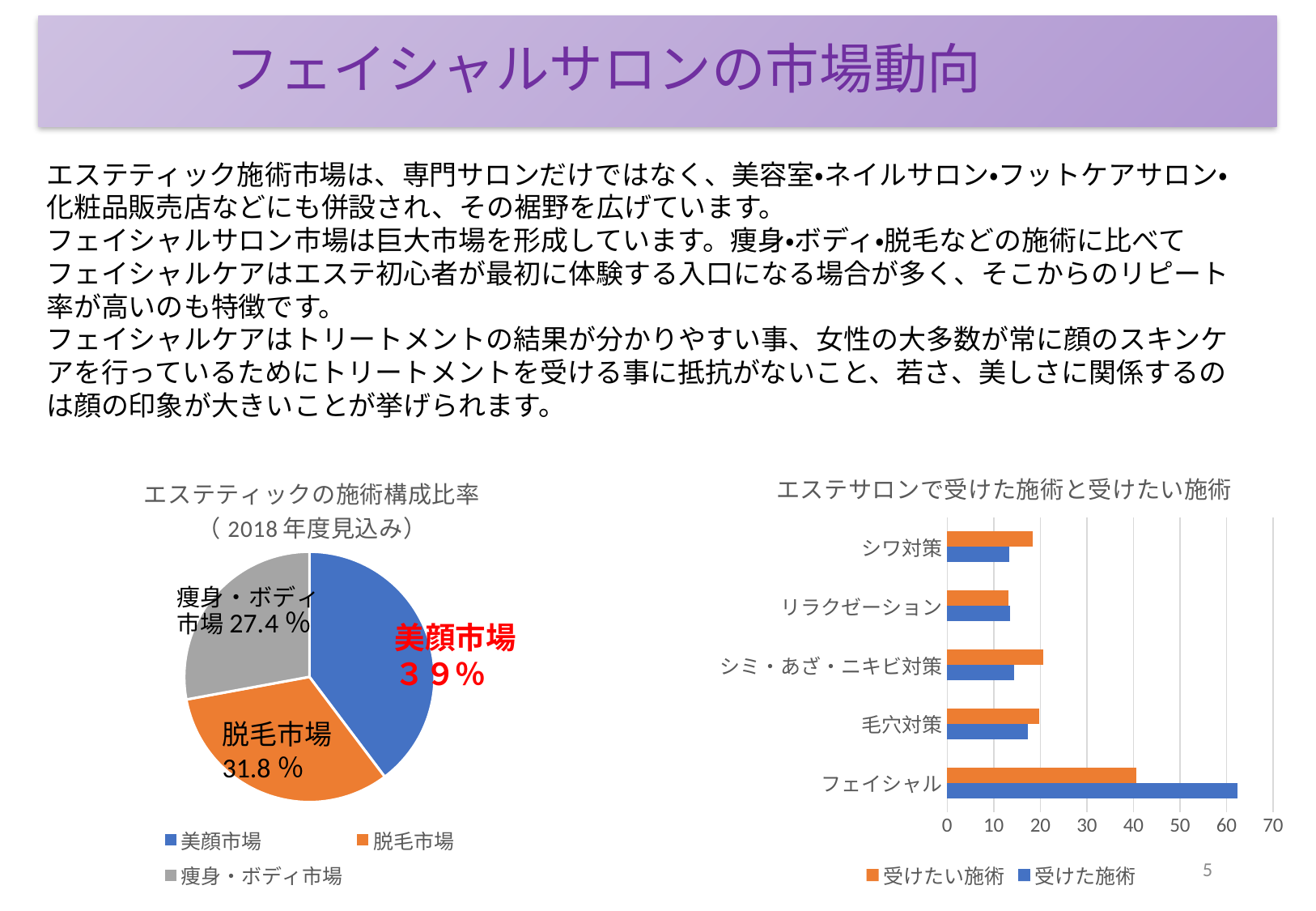

フェイシャルサロンの市場動向
エステティック施術市場は、専門サロンだけではなく、美容室・ネイルサロン・フットケアサロン・化粧品販売店などにも併設され、その裾野を広げています。
フェイシャルサロン市場は巨大市場を形成しています。痩身・ボディ・脱毛などの施術に比べて
フェイシャルケアはエステ初心者が最初に体験する入口になる場合が多く、そこからのリピート率が高いのも特徴です。
フェイシャルケアはトリートメントの結果が分かりやすい事、女性の大多数が常に顔のスキンケアを行っているためにトリートメントを受ける事に抵抗がないこと、若さ、美しさに関係するのは顔の印象が大きいことが挙げられます。

### Chart: エステティックの施術構成比率
（2018年度見込み）

| Category | 売上高 |
|---|---|
| 美顔市場 | 0.39 |
| 脱毛市場 | 0.318 |
| 痩身・ボディ市場 | 0.274 |

### Chart: エステサロンで受けた施術と受けたい施術

| Category | 受けた施術 | 受けたい施術 |
|---|---|---|
| フェイシャル | 62.3 | 40.6 |
| 毛穴対策 | 17.4 | 19.7 |
| シミ・あざ・ニキビ対策 | 14.4 | 20.6 |
| リラクゼーション | 13.6 | 13.1 |
| シワ対策 | 13.3 | 18.4 |
美顔市場３９％
脱毛市場31.8％
5